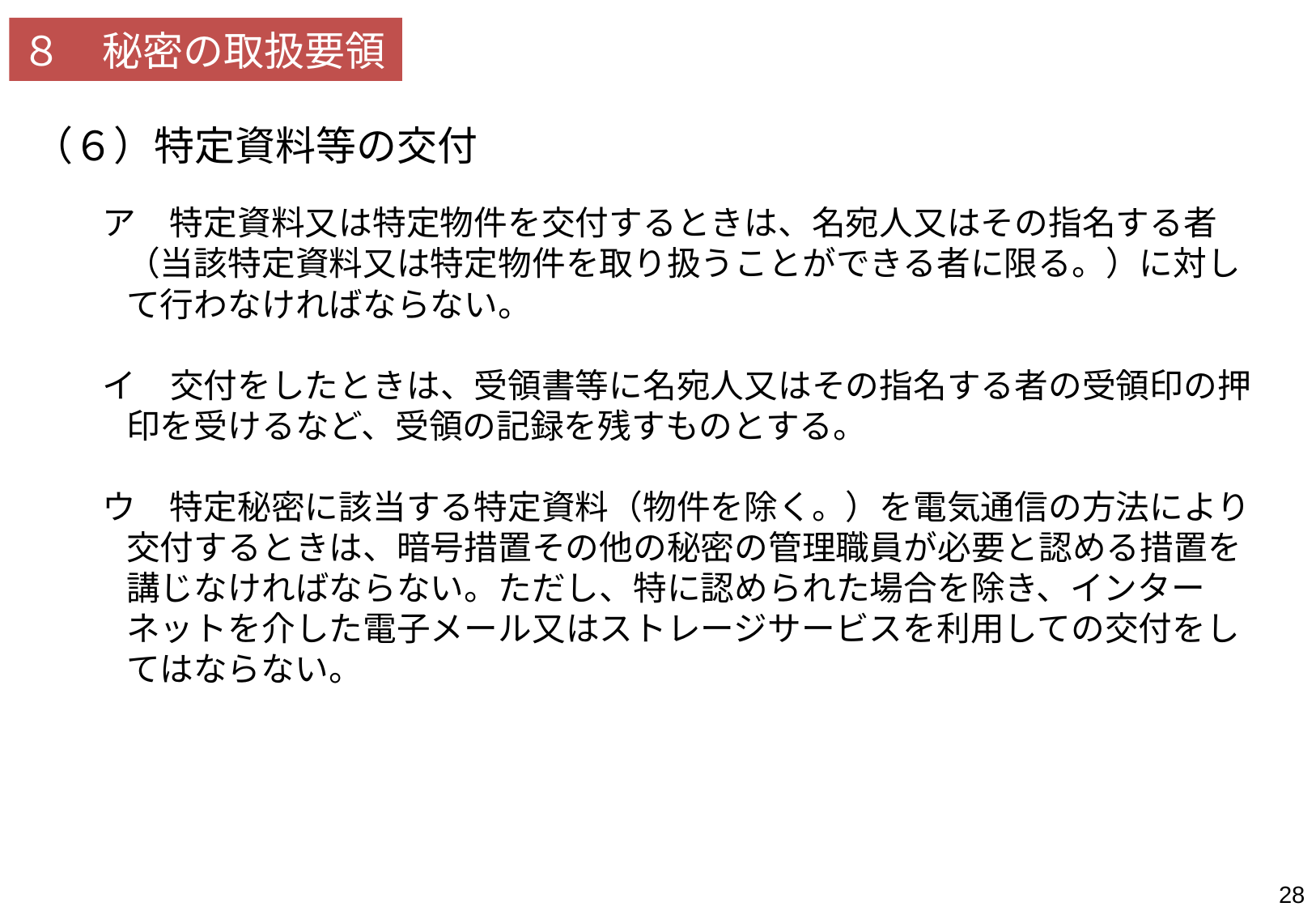

８　秘密の取扱要領
（６）特定資料等の交付
ア　特定資料又は特定物件を交付するときは、名宛人又はその指名する者（当該特定資料又は特定物件を取り扱うことができる者に限る。）に対して行わなければならない。
イ　交付をしたときは、受領書等に名宛人又はその指名する者の受領印の押印を受けるなど、受領の記録を残すものとする。
ウ　特定秘密に該当する特定資料（物件を除く。）を電気通信の方法により交付するときは、暗号措置その他の秘密の管理職員が必要と認める措置を講じなければならない。ただし、特に認められた場合を除き、インターネットを介した電子メール又はストレージサービスを利用しての交付をしてはならない。
| 50 | 秘密の文書、図画及び物件の交付等の要領が記載されているか。 |
| --- | --- |
28